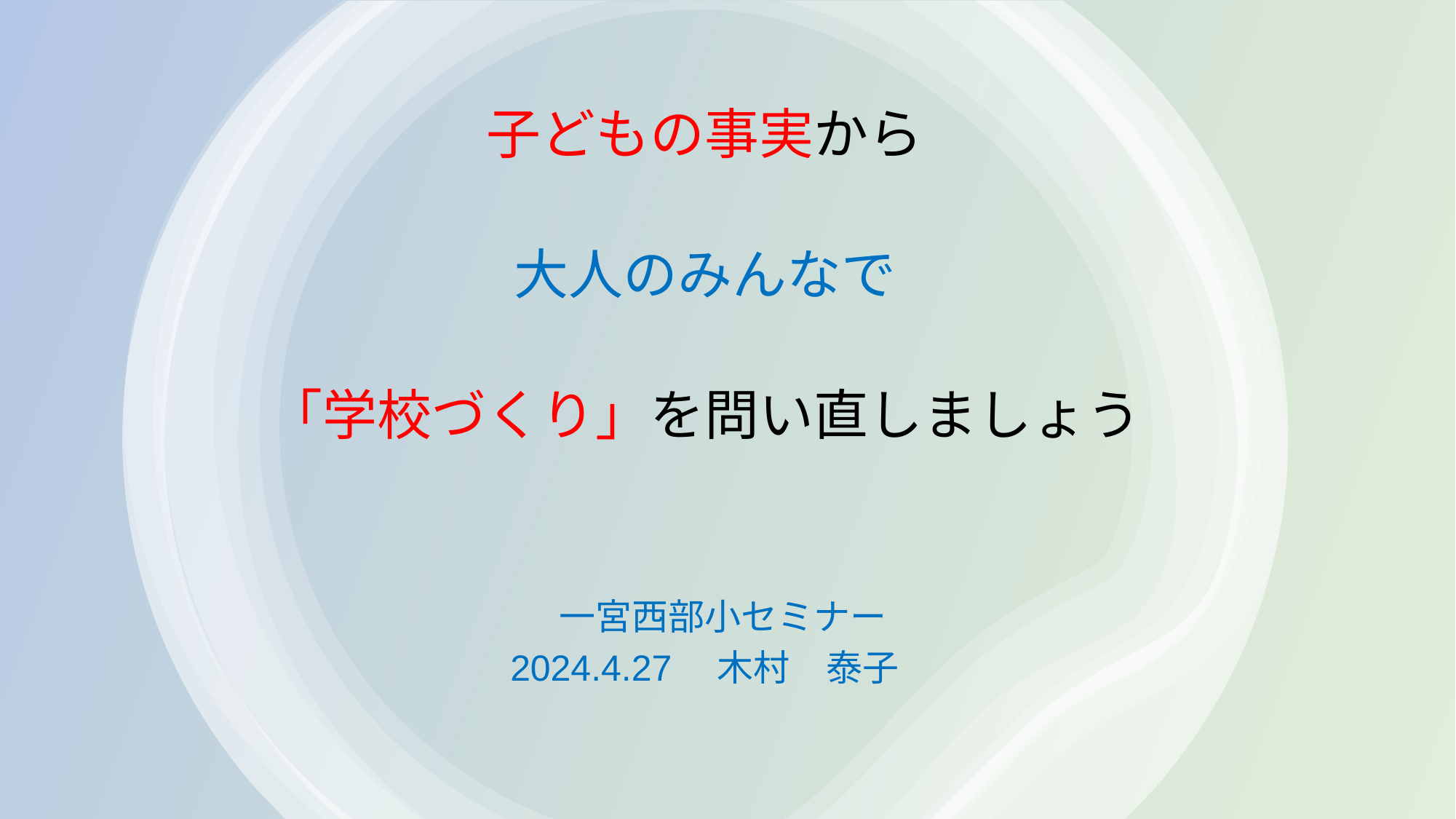

子どもの事実から

大人のみんなで

「学校づくり」を問い直しましょう

　一宮西部小セミナー
2024.4.27　木村　泰子